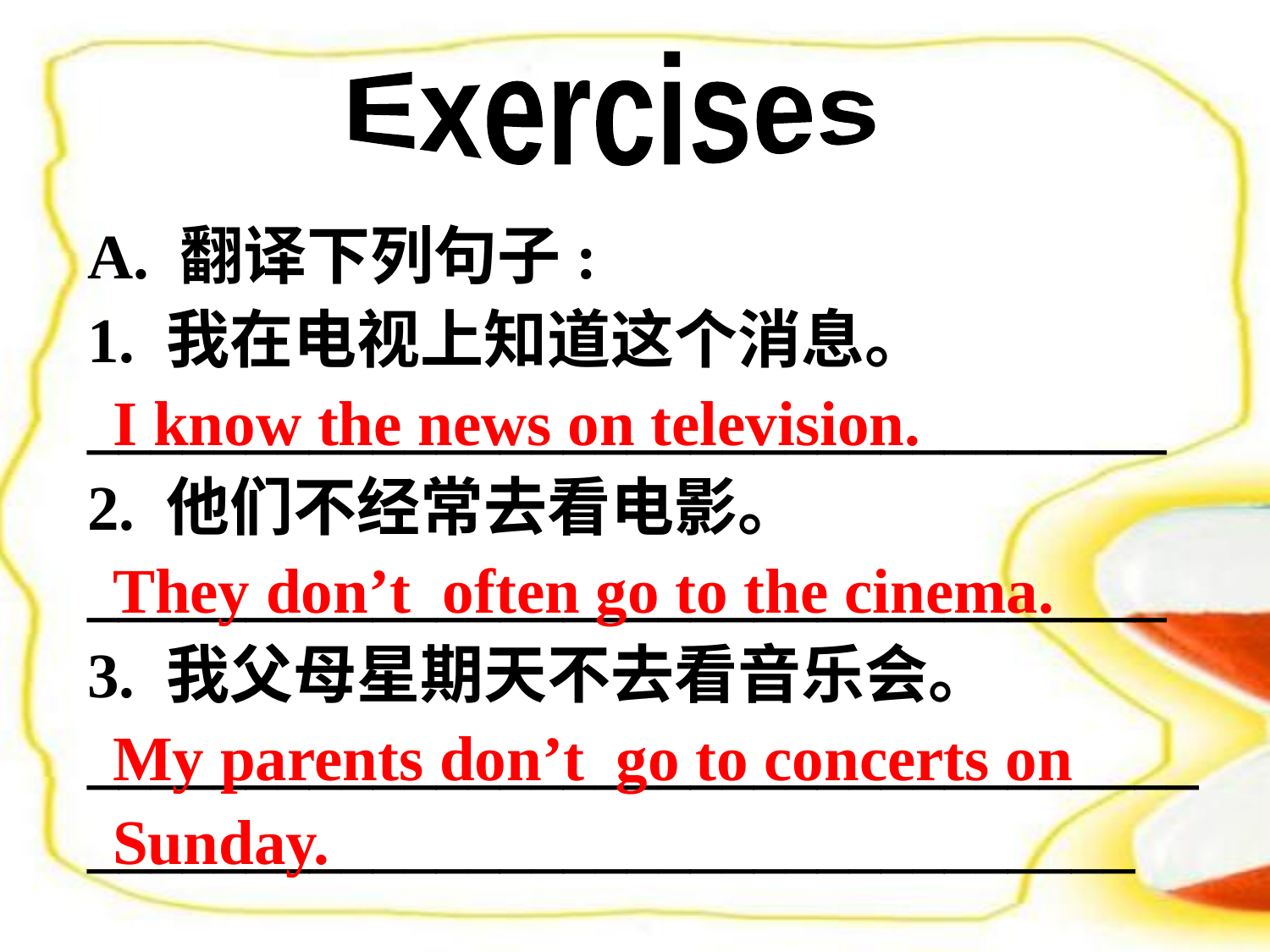

Exercises
A. 翻译下列句子:
1. 我在电视上知道这个消息。
__________________________________
2. 他们不经常去看电影。
__________________________________
3. 我父母星期天不去看音乐会。
____________________________________________________________________
I know the news on television.

They don’t  often go to the cinema.

My parents don’t  go to concerts on Sunday.